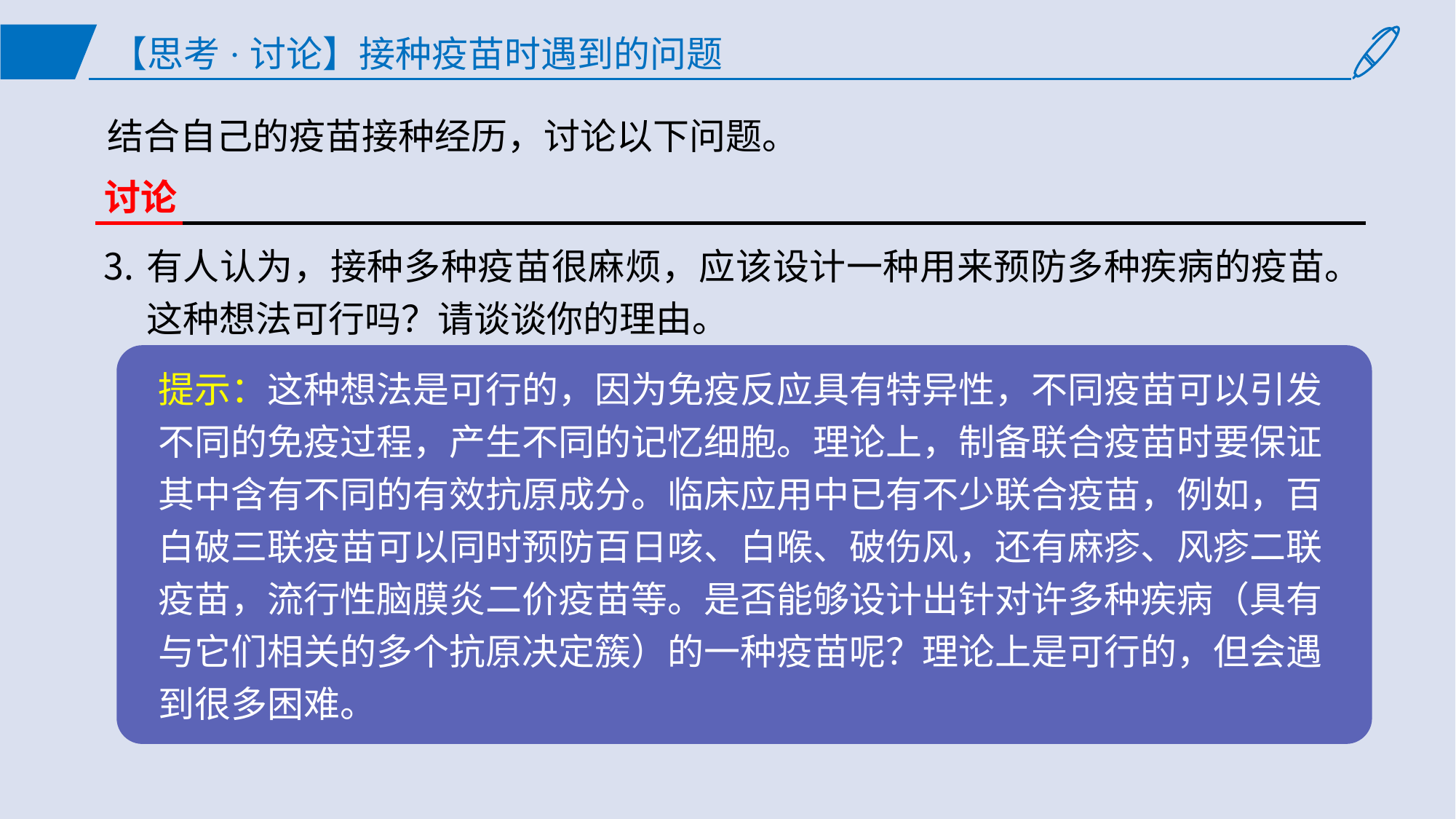

# 【思考·讨论】接种疫苗时遇到的问题
结合自己的疫苗接种经历，讨论以下问题。
讨论
有人认为，接种多种疫苗很麻烦，应该设计一种用来预防多种疾病的疫苗。这种想法可行吗？请谈谈你的理由。

提示：这种想法是可行的，因为免疫反应具有特异性，不同疫苗可以引发不同的免疫过程，产生不同的记忆细胞。理论上，制备联合疫苗时要保证其中含有不同的有效抗原成分。临床应用中已有不少联合疫苗，例如，百白破三联疫苗可以同时预防百日咳、白喉、破伤风，还有麻疹、风疹二联疫苗，流行性脑膜炎二价疫苗等。是否能够设计出针对许多种疾病（具有与它们相关的多个抗原决定簇）的一种疫苗呢？理论上是可行的，但会遇到很多困难。